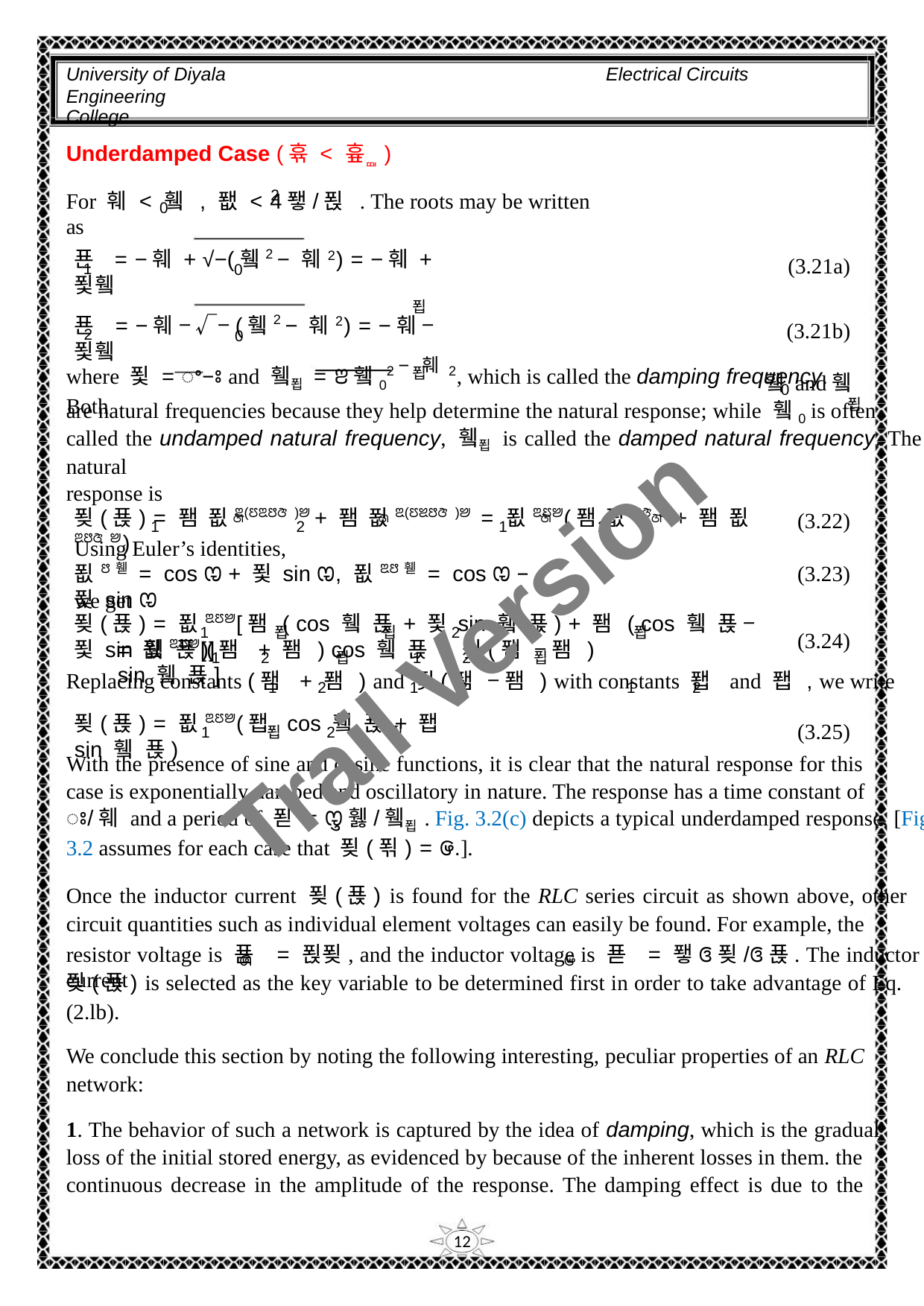

University of Diyala
Engineering College
Electrical Circuits
Underdamped Case (휶 < 흎ퟎ)
2
For 훼 < 휔 , 퐶 < 4퐿/푅 . The roots may be written as
0
푠 = −훼 + √−(휔2 − 훼2) = −훼 + 푗휔
푑
(3.21a)
(3.21b)
1
0
푠 = −훼 − √−(휔2 − 훼2) = −훼 − 푗휔
푑
2
0
where 푗 = ꢀ−ꢁ and 휔푑 = ꢂ휔02 − 훼2, which is called the damping frequency. Both
휔
휔
푑
and
0
are natural frequencies because they help determine the natural response; while 휔0 is often
called the undamped natural frequency, 휔푑 is called the damped natural frequency. The natural
response is
푖(푡) = 퐴 푒ꢃ(ꢄꢃꢅꢆ )ꢈ + 퐴 푒ꢃ(ꢄꢉꢅꢆ )ꢈ = 푒ꢃꢄꢈ(퐴 푒ꢅꢆ ꢈ + 퐴 푒ꢃꢅꢆ ꢈ)
(3.22)
(3.23)
ꢇ
ꢇ
ꢇ
ꢇ
1
2
1
2
Using Euler’s identities,
푒ꢅ휃 = cos ꢊ + 푗 sin ꢊ, 푒ꢃꢅ휃 = cos ꢊ − 푗 sin ꢊ
Trail Version
Trail Version
Trail Version
Trail Version
Trail Version
Trail Version
Trail Version
Trail Version
Trail Version
Trail Version
Trail Version
Trail Version
Trail Version
we get
푖(푡) = 푒ꢃꢄꢈ[퐴 ( cos 휔 푡 + 푗 sin 휔 푡) + 퐴 ( cos 휔 푡 − 푗 sin 휔 푡)]
1
푑
푑
2
푑
푑
(3.24)
= 푒ꢃꢄꢈ[(퐴 + 퐴 ) cos 휔 푡 + 푗(퐴 − 퐴 ) sin 휔 푡]
1
2
푑
1
2
푑
Replacing constants (퐴 + 퐴 ) and 푗(퐴 − 퐴 ) with constants 퐵 and 퐵 , we write
1
2
1
2
1
2
푖(푡) = 푒ꢃꢄꢈ(퐵 cos 휔 푡 + 퐵 sin 휔 푡)
(3.25)
1
푑
2
푑
With the presence of sine and cosine functions, it is clear that the natural response for this
case is exponentially damped and oscillatory in nature. The response has a time constant of
ꢁ/훼 and a period of 푇 = ꢋ휋/휔푑. Fig. 3.2(c) depicts a typical underdamped response. [Fig.
3.2 assumes for each case that 푖(푂) = ꢌ.].
Once the inductor current 푖(푡) is found for the RLC series circuit as shown above, other
circuit quantities such as individual element voltages can easily be found. For example, the
resistor voltage is 푣 = 푅푖, and the inductor voltage is 푣 = 퐿ꢏ푖/ꢏ푡. The inductor current
ꢍ
ꢎ
푖(푡) is selected as the key variable to be determined first in order to take advantage of Eq.
(2.lb).
We conclude this section by noting the following interesting, peculiar properties of an RLC
network:
1. The behavior of such a network is captured by the idea of damping, which is the gradual
loss of the initial stored energy, as evidenced by because of the inherent losses in them. the
continuous decrease in the amplitude of the response. The damping effect is due to the
12